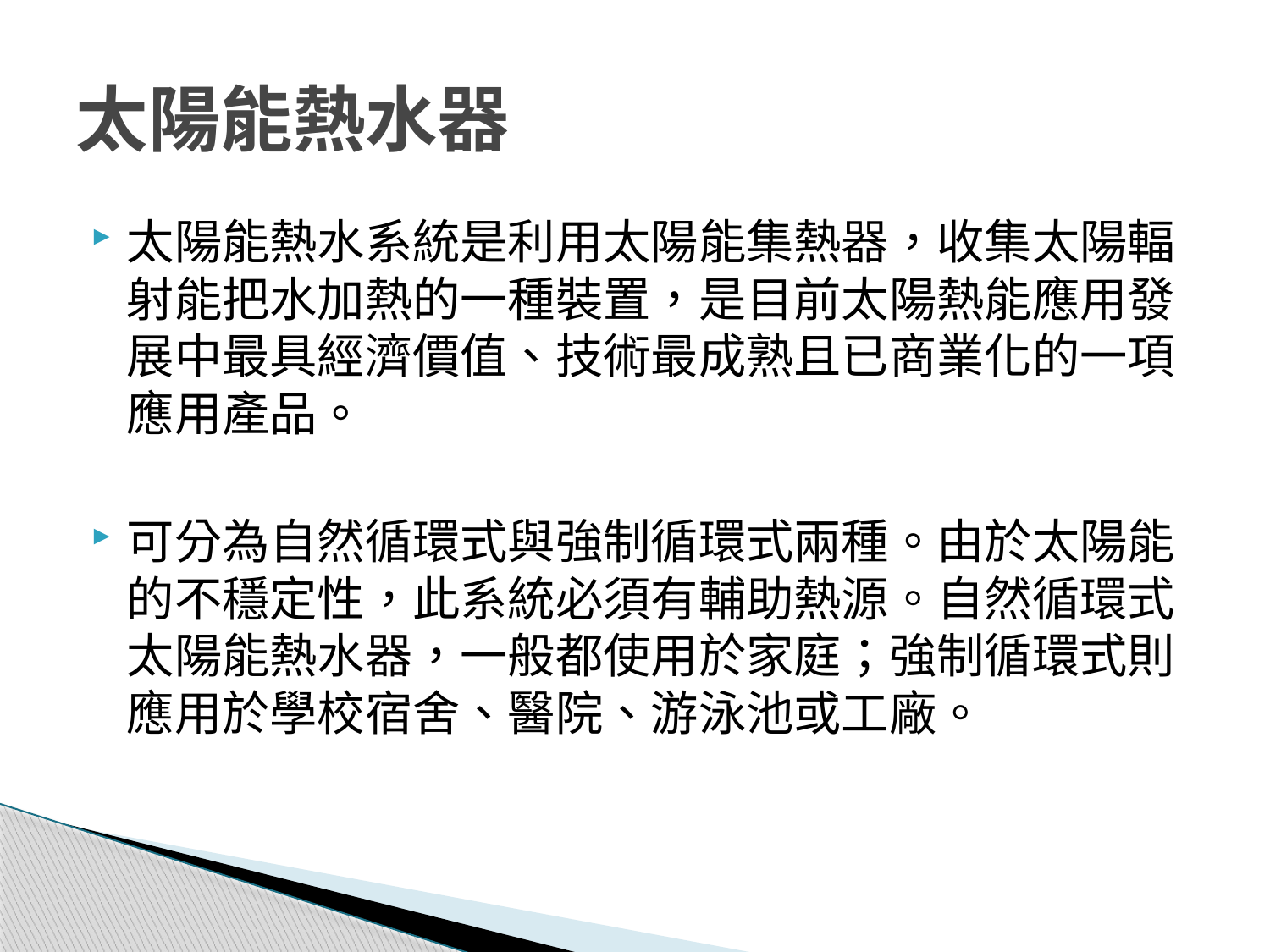

# 太陽能熱水器
太陽能熱水系統是利用太陽能集熱器，收集太陽輻射能把水加熱的一種裝置，是目前太陽熱能應用發展中最具經濟價值、技術最成熟且已商業化的一項應用產品。

可分為自然循環式與強制循環式兩種。由於太陽能的不穩定性，此系統必須有輔助熱源。自然循環式太陽能熱水器，一般都使用於家庭；強制循環式則應用於學校宿舍、醫院、游泳池或工廠。